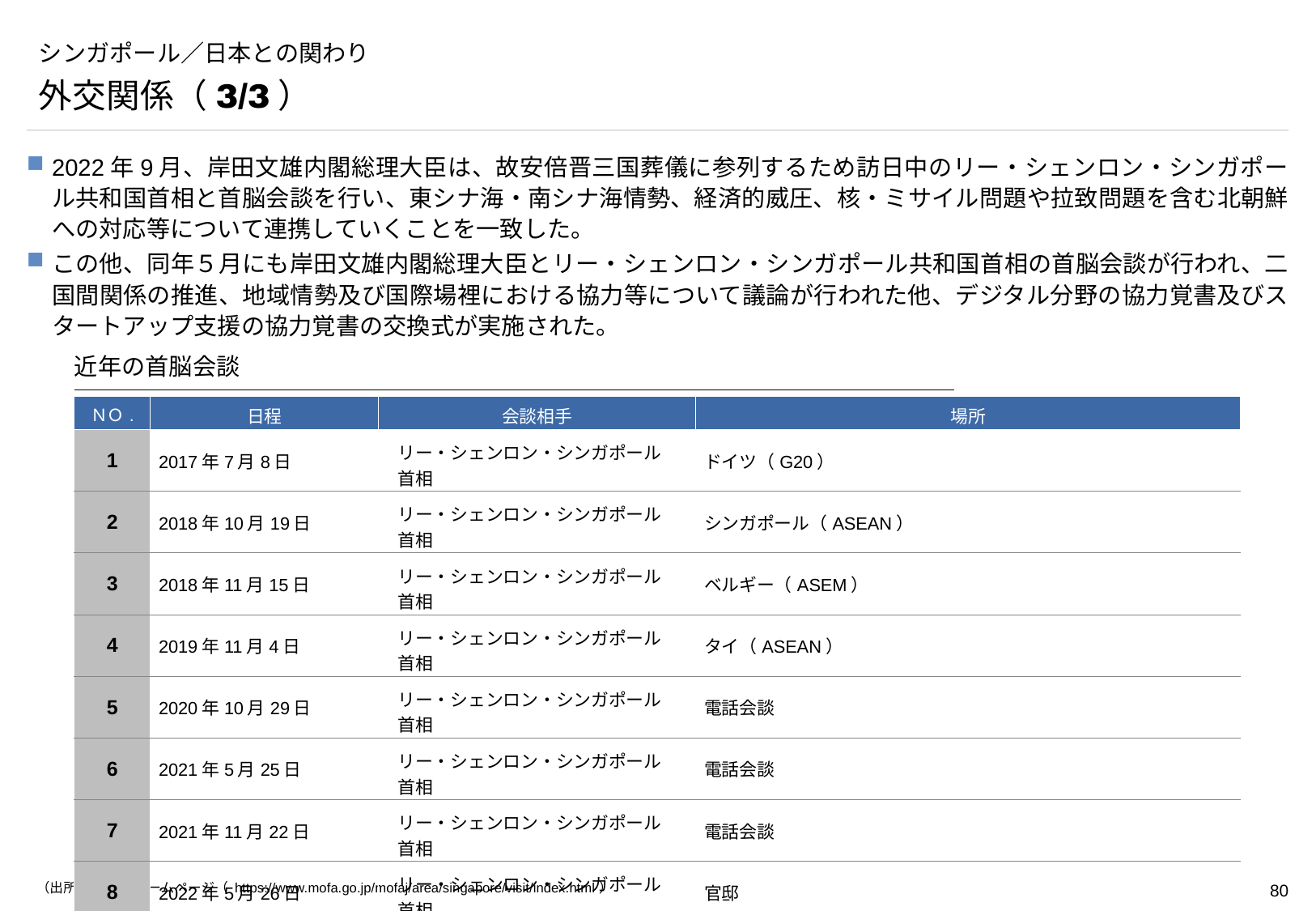

# シンガポール／日本との関わり
外交関係（3/3）
2022年9月、岸田文雄内閣総理大臣は、故安倍晋三国葬儀に参列するため訪日中のリー・シェンロン・シンガポール共和国首相と首脳会談を行い、東シナ海・南シナ海情勢、経済的威圧、核・ミサイル問題や拉致問題を含む北朝鮮への対応等について連携していくことを一致した。
この他、同年５月にも岸田文雄内閣総理大臣とリー・シェンロン・シンガポール共和国首相の首脳会談が行われ、二国間関係の推進、地域情勢及び国際場裡における協力等について議論が行われた他、デジタル分野の協力覚書及びスタートアップ支援の協力覚書の交換式が実施された。
近年の首脳会談
| ＮＯ. | 日程 | 会談相手 | 場所 |
| --- | --- | --- | --- |
| 1 | 2017年7月8日 | リー・シェンロン・シンガポール首相 | ドイツ（G20） |
| 2 | 2018年10月19日 | リー・シェンロン・シンガポール首相 | シンガポール（ASEAN） |
| 3 | 2018年11月15日 | リー・シェンロン・シンガポール首相 | ベルギー（ASEM） |
| 4 | 2019年11月4日 | リー・シェンロン・シンガポール首相 | タイ（ASEAN） |
| 5 | 2020年10月29日 | リー・シェンロン・シンガポール首相 | 電話会談 |
| 6 | 2021年5月25日 | リー・シェンロン・シンガポール首相 | 電話会談 |
| 7 | 2021年11月22日 | リー・シェンロン・シンガポール首相 | 電話会談 |
| 8 | 2022年5月26日 | リー・シェンロン・シンガポール首相 | 官邸 |
| 9 | 2022年9月27日 | リー・シェンロン・シンガポール首相 | 迎賓館赤坂離宮 |
| 10 | 2023年12月16日 | リー・シェンロン・シンガポール首相 | 官邸 |
| 11 | 2024年5月16日 | ローレンス・ウォン・シンガポール首相 | 電話会談 |
（出所） 外務省ホームページ（ https://www.mofa.go.jp/mofaj/area/singapore/visit/index.html）